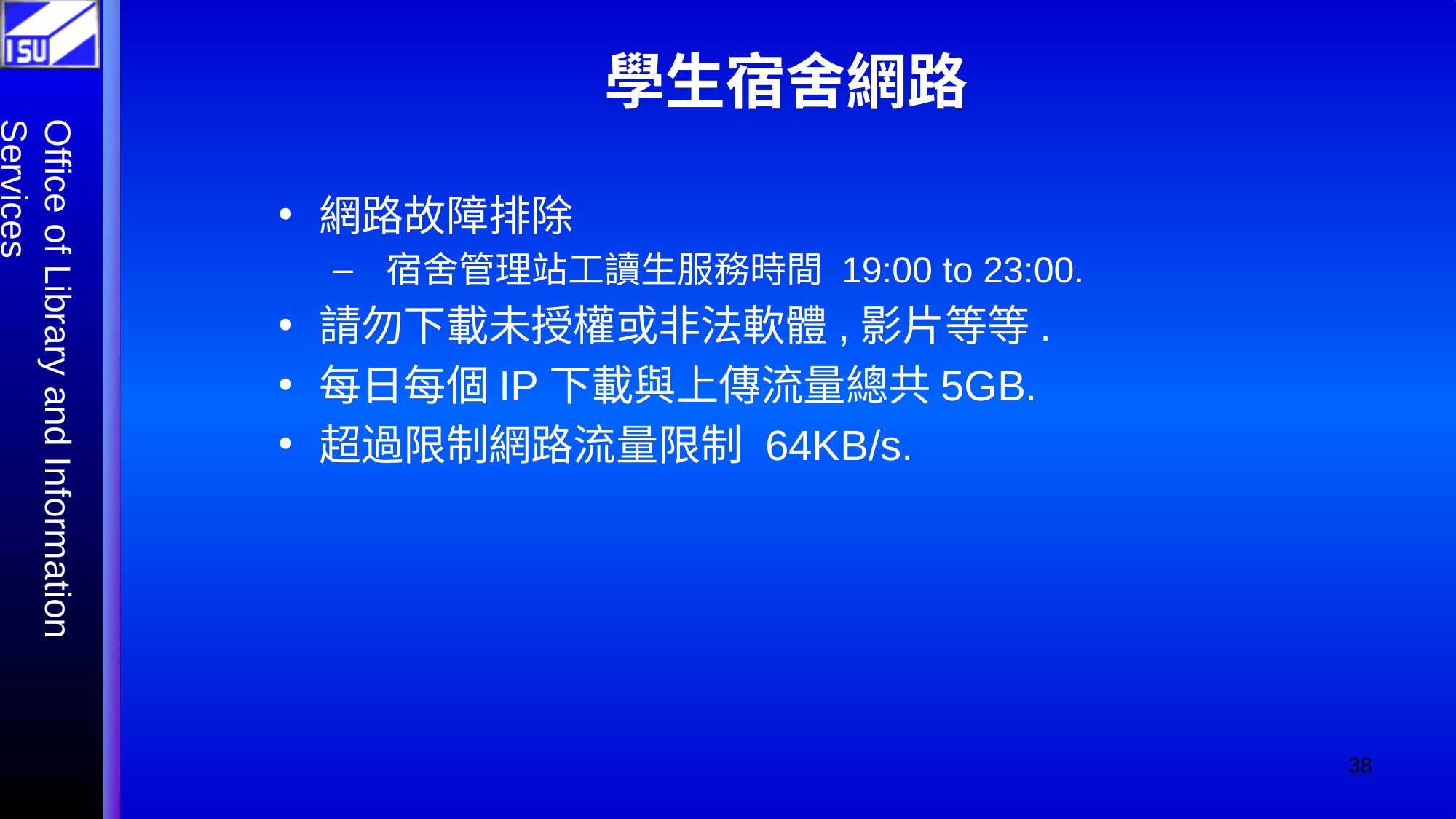

# 學生宿舍網路
網路故障排除
 宿舍管理站工讀生服務時間 19:00 to 23:00.
請勿下載未授權或非法軟體,影片等等.
每日每個IP下載與上傳流量總共5GB.
超過限制網路流量限制 64KB/s.

38